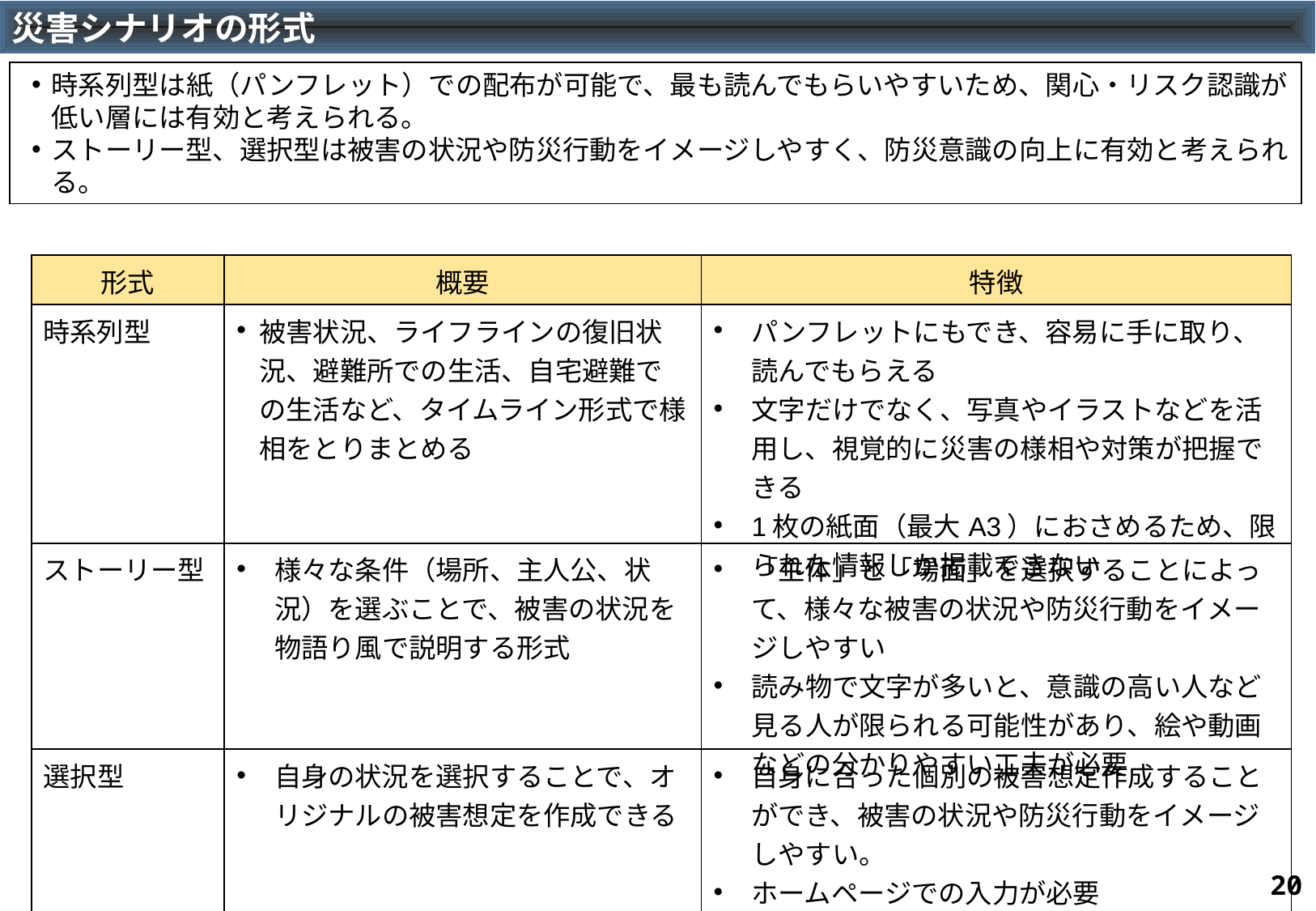

災害シナリオの形式
時系列型は紙（パンフレット）での配布が可能で、最も読んでもらいやすいため、関心・リスク認識が低い層には有効と考えられる。
ストーリー型、選択型は被害の状況や防災行動をイメージしやすく、防災意識の向上に有効と考えられる。

| 形式 | 概要 | 特徴 |
| --- | --- | --- |
| 時系列型 | 被害状況、ライフラインの復旧状況、避難所での生活、自宅避難での生活など、タイムライン形式で様相をとりまとめる | パンフレットにもでき、容易に⼿に取り、読んでもらえる 文字だけでなく、写真やイラストなどを活用し、視覚的に災害の様相や対策が把握できる 1枚の紙面（最大A3）におさめるため、限られた情報しか掲載できない |
| ストーリー型 | 様々な条件（場所、主人公、状況）を選ぶことで、被害の状況を物語り風で説明する形式 | 「主体」と「場面」を選択することによって、様々な被害の状況や防災行動をイメージしやすい 読み物で⽂字が多いと、意識の⾼い⼈など⾒る⼈が限られる可能性があり、絵や動画などの分かりやすい工夫が必要 |
| 選択型 | 自身の状況を選択することで、オリジナルの被害想定を作成できる | 自身に合った個別の被害想定作成することができ、被害の状況や防災行動をイメージしやすい。 ホームページでの入力が必要 |
20